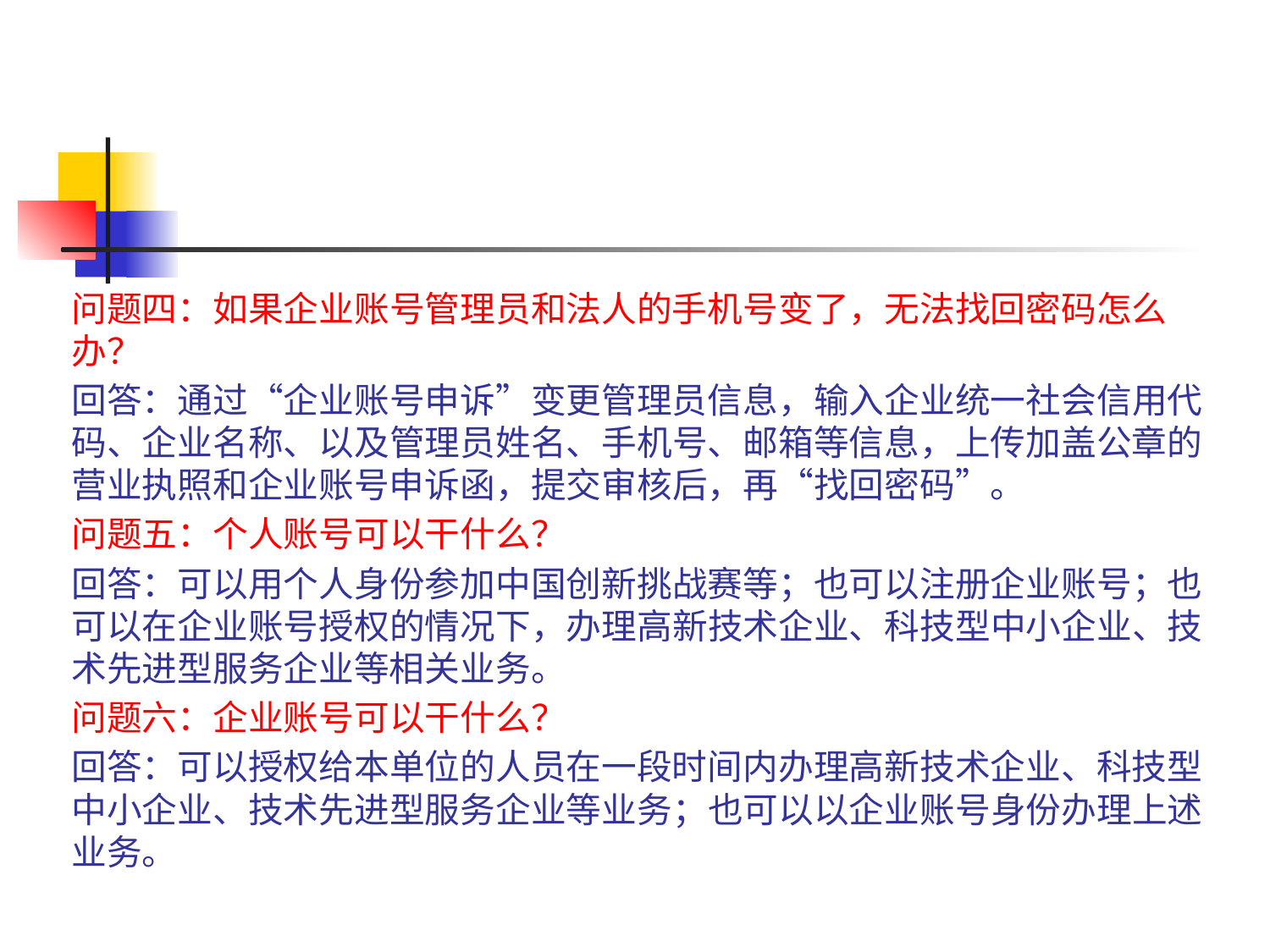

#
问题四：如果企业账号管理员和法人的手机号变了，无法找回密码怎么办？
回答：通过“企业账号申诉”变更管理员信息，输入企业统一社会信用代码、企业名称、以及管理员姓名、手机号、邮箱等信息，上传加盖公章的营业执照和企业账号申诉函，提交审核后，再“找回密码”。
问题五：个人账号可以干什么？
回答：可以用个人身份参加中国创新挑战赛等；也可以注册企业账号；也可以在企业账号授权的情况下，办理高新技术企业、科技型中小企业、技术先进型服务企业等相关业务。
问题六：企业账号可以干什么？
回答：可以授权给本单位的人员在一段时间内办理高新技术企业、科技型中小企业、技术先进型服务企业等业务；也可以以企业账号身份办理上述业务。